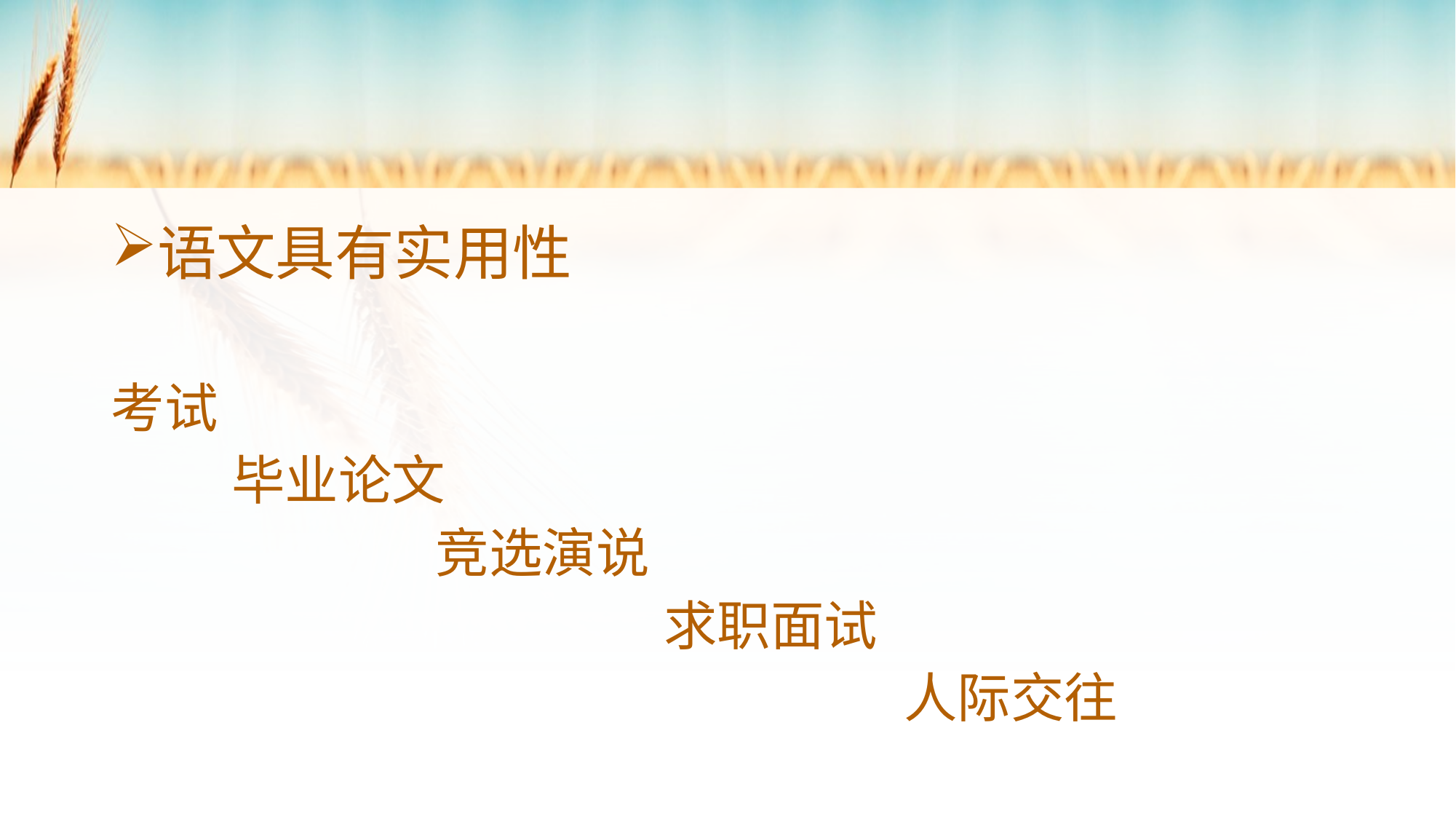

#
语文具有实用性

考试
         毕业论文
                          竞选演说
                                             求职面试
                                                                 人际交往